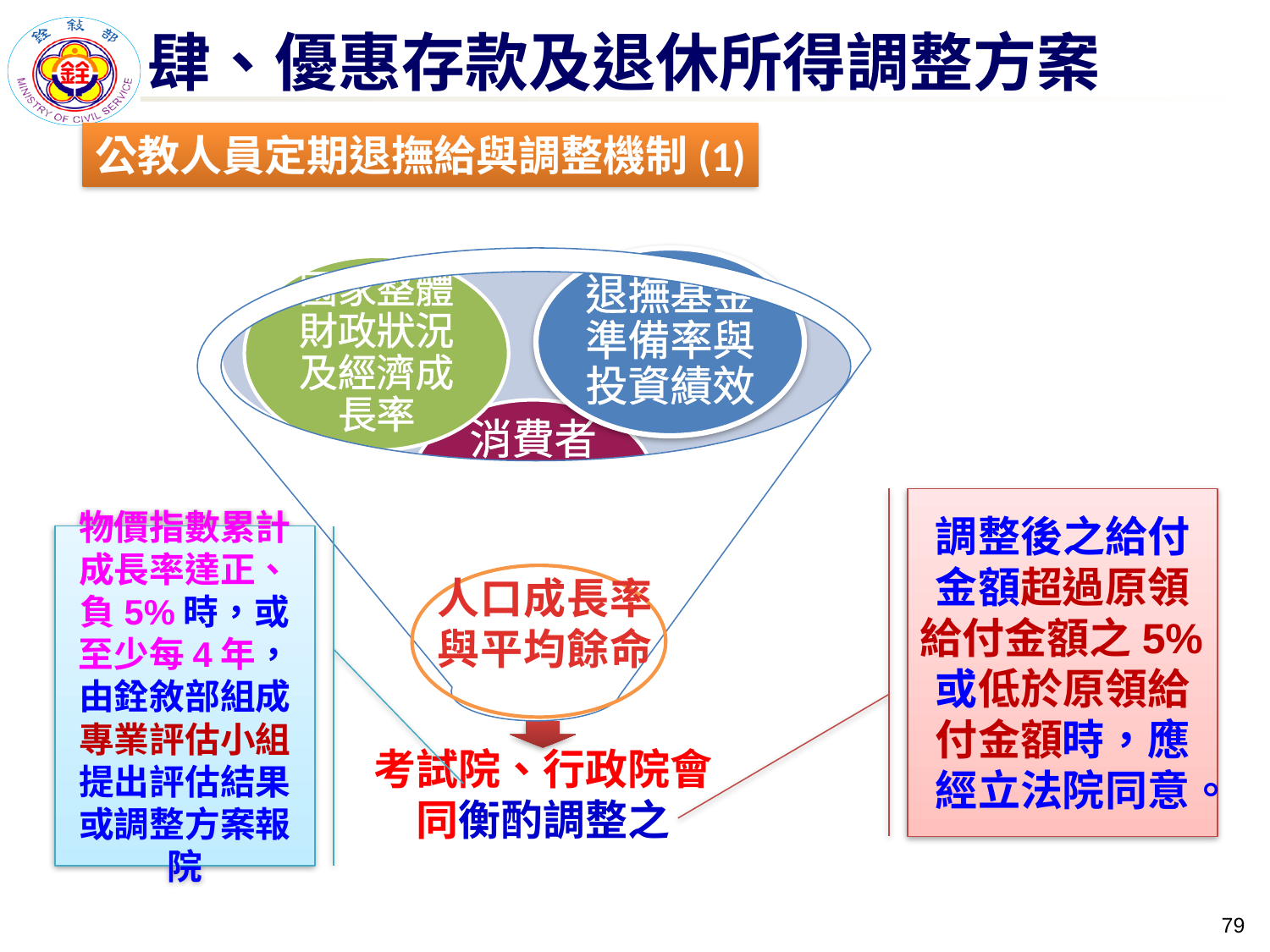

肆、優惠存款及退休所得調整方案
公教人員定期退撫給與調整機制(1)

退撫基金準備率與投資績效
國家整體財政狀況及經濟成長率
消費者
物價指數

人口成長率與平均餘命
考試院、行政院會同衡酌調整之

調整後之給付金額超過原領給付金額之5%或低於原領給付金額時，應經立法院同意。
物價指數累計成長率達正、負5%時，或至少每4年，由銓敘部組成專業評估小組提出評估結果或調整方案報院
79